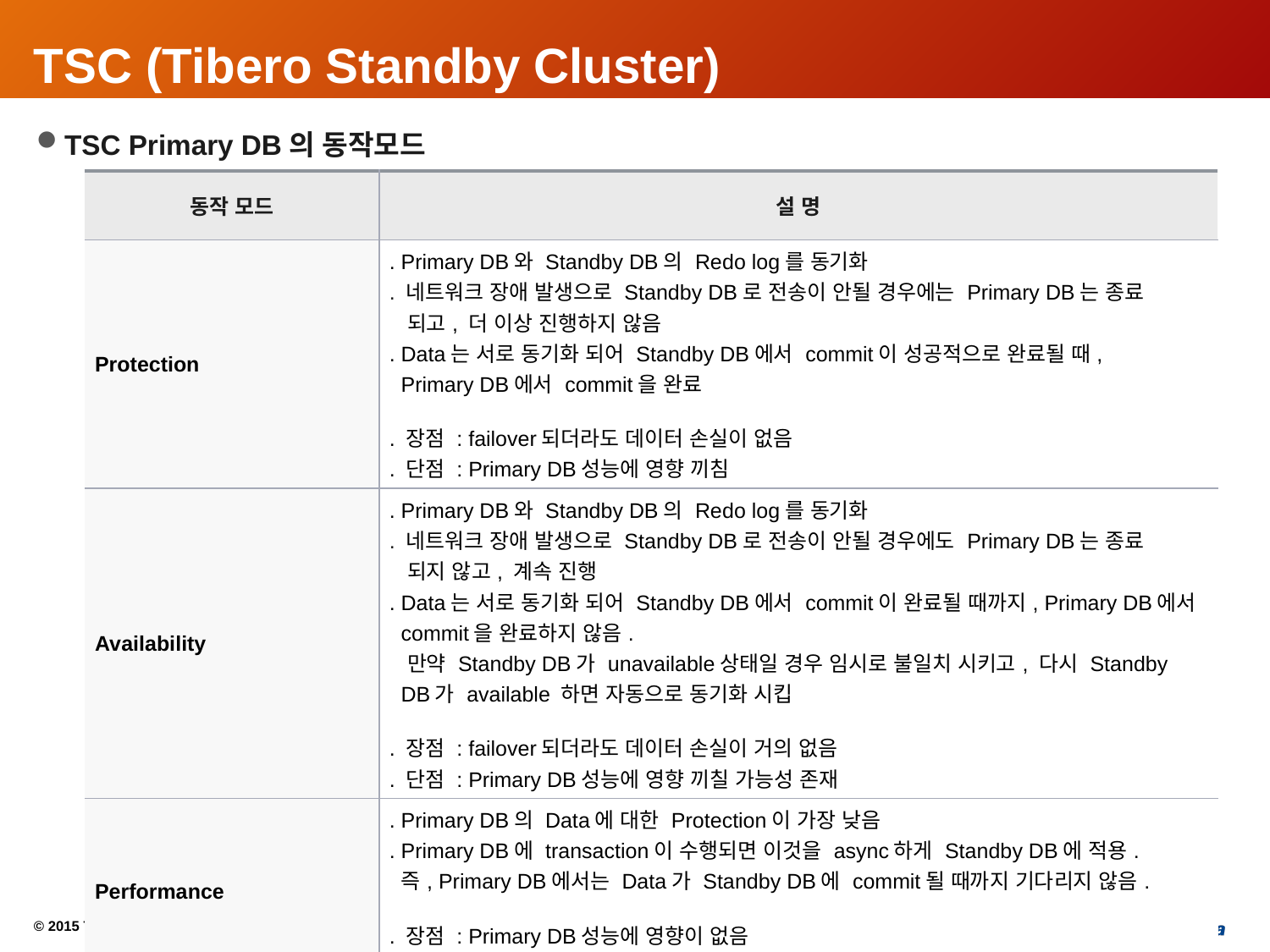

# TSC (Tibero Standby Cluster)
TSC Primary DB의 동작모드

| 동작 모드 | 설 명 |
| --- | --- |
| Protection | . Primary DB와 Standby DB의 Redo log를 동기화 . 네트워크 장애 발생으로 Standby DB로 전송이 안될 경우에는 Primary DB는 종료 되고, 더 이상 진행하지 않음 . Data는 서로 동기화 되어 Standby DB에서 commit이 성공적으로 완료될 때, Primary DB에서 commit을 완료 . 장점 : failover되더라도 데이터 손실이 없음 . 단점 : Primary DB성능에 영향 끼침 |
| Availability | . Primary DB와 Standby DB의 Redo log를 동기화 . 네트워크 장애 발생으로 Standby DB로 전송이 안될 경우에도 Primary DB는 종료 되지 않고, 계속 진행 . Data는 서로 동기화 되어 Standby DB에서 commit이 완료될 때까지, Primary DB에서 commit을 완료하지 않음. 만약 Standby DB가 unavailable상태일 경우 임시로 불일치 시키고, 다시 Standby DB가 available 하면 자동으로 동기화 시킵 . 장점 : failover되더라도 데이터 손실이 거의 없음 . 단점 : Primary DB성능에 영향 끼칠 가능성 존재 |
| Performance | . Primary DB의 Data에 대한 Protection이 가장 낮음 . Primary DB에 transaction이 수행되면 이것을 async하게 Standby DB에 적용. 즉, Primary DB에서는 Data가 Standby DB에 commit될 때까지 기다리지 않음. . 장점 : Primary DB성능에 영향이 없음 . 단점 : failover시 약간의 데이터손실 발생 가능성 존재 |